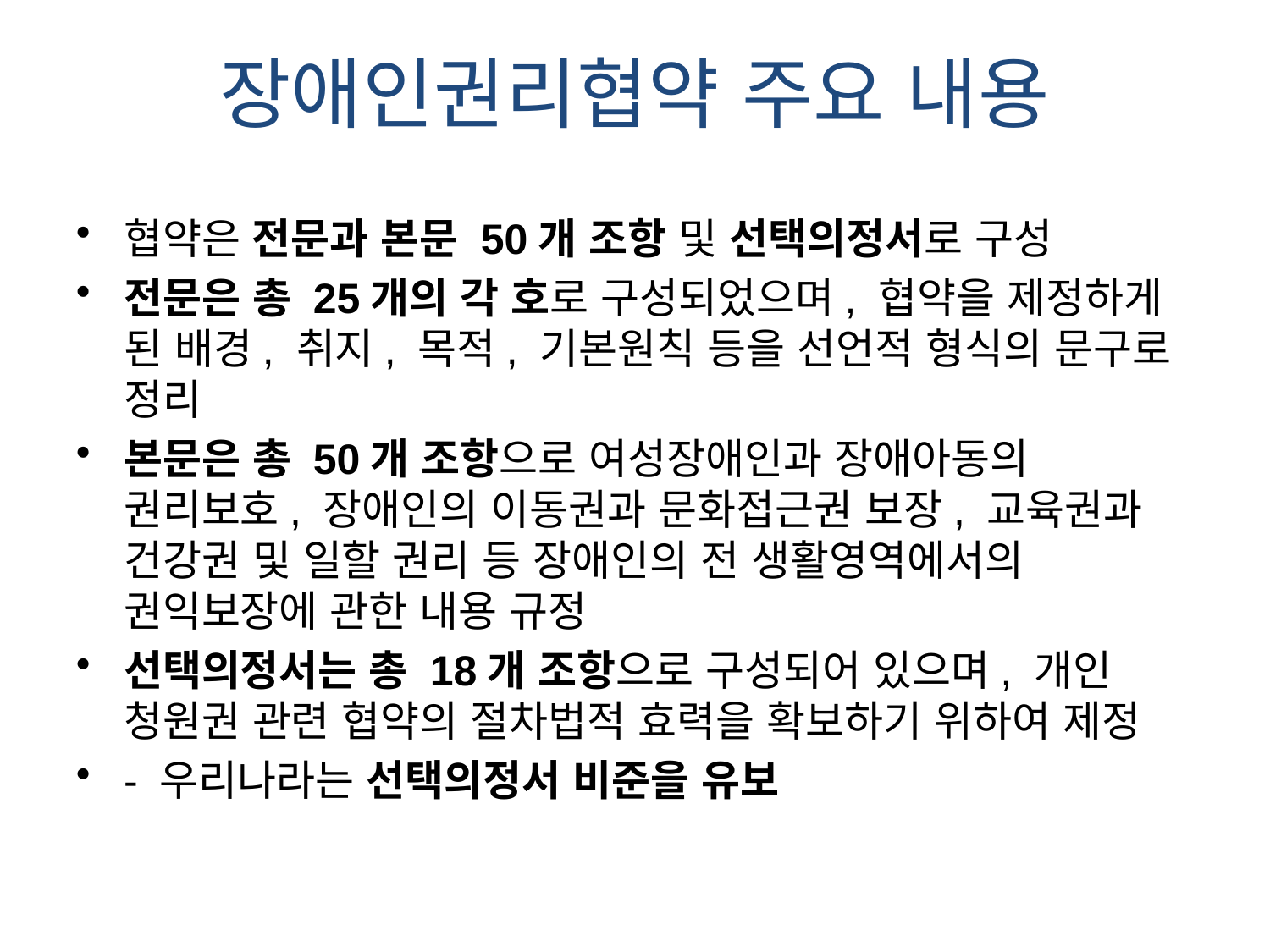

장애인권리협약 주요 내용
협약은 전문과 본문 50개 조항 및 선택의정서로 구성
전문은 총 25개의 각 호로 구성되었으며, 협약을 제정하게 된 배경, 취지, 목적, 기본원칙 등을 선언적 형식의 문구로 정리
본문은 총 50개 조항으로 여성장애인과 장애아동의 권리보호, 장애인의 이동권과 문화접근권 보장, 교육권과 건강권 및 일할 권리 등 장애인의 전 생활영역에서의 권익보장에 관한 내용 규정
선택의정서는 총 18개 조항으로 구성되어 있으며, 개인 청원권 관련 협약의 절차법적 효력을 확보하기 위하여 제정
- 우리나라는 선택의정서 비준을 유보